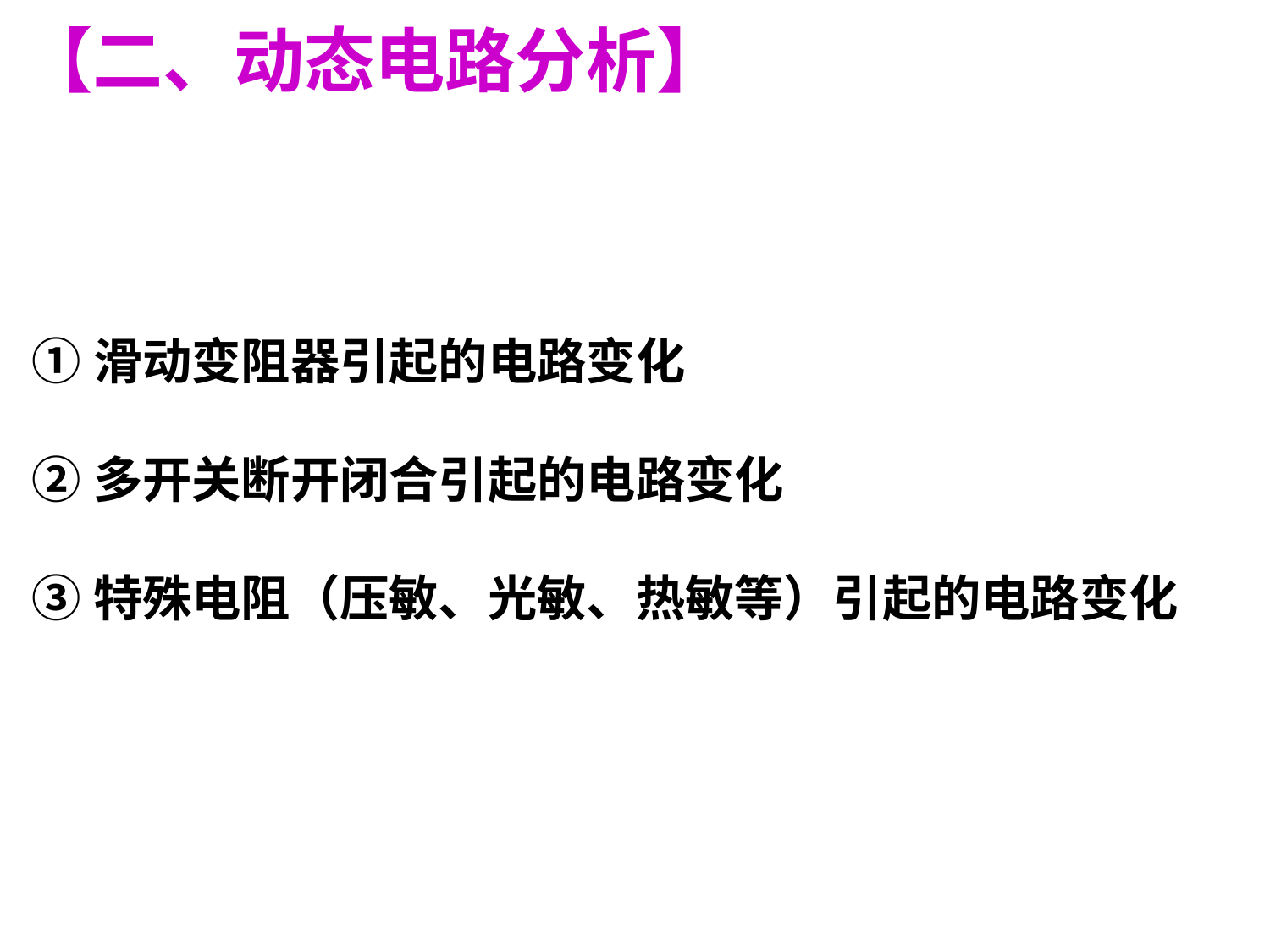

【二、动态电路分析】
①滑动变阻器引起的电路变化
②多开关断开闭合引起的电路变化
③特殊电阻（压敏、光敏、热敏等）引起的电路变化